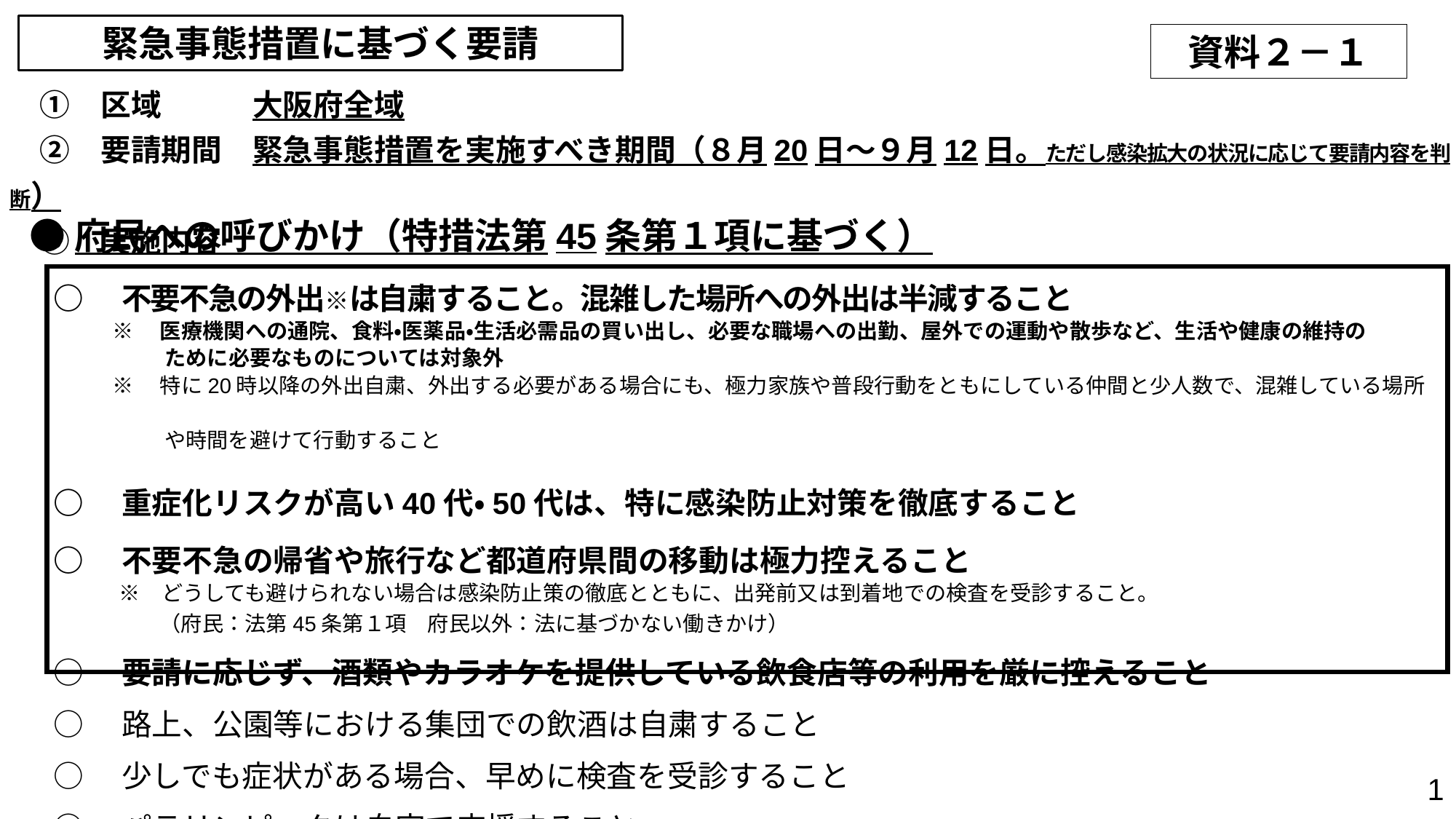

緊急事態措置に基づく要請
資料２－１
　①　区域　　　大阪府全域
　②　要請期間　緊急事態措置を実施すべき期間（８月20日～９月12日。ただし感染拡大の状況に応じて要請内容を判断）
　③　実施内容
●府民への呼びかけ（特措法第45条第１項に基づく）

○　不要不急の外出※は自粛すること。混雑した場所への外出は半減すること
            ※　医療機関への通院、食料・医薬品・生活必需品の買い出し、必要な職場への出勤、屋外での運動や散歩など、生活や健康の維持の
　　　　　 ために必要なものについては対象外
            ※　特に20時以降の外出自粛、外出する必要がある場合にも、極力家族や普段行動をともにしている仲間と少人数で、混雑している場所
　　　　　 や時間を避けて行動すること

○　重症化リスクが高い40代・50代は、特に感染防止対策を徹底すること

○　不要不急の帰省や旅行など都道府県間の移動は極力控えること
　　 ※　どうしても避けられない場合は感染防止策の徹底とともに、出発前又は到着地での検査を受診すること。
　　　　　（府民：法第45条第１項　府民以外：法に基づかない働きかけ）

○　要請に応じず、酒類やカラオケを提供している飲食店等の利用を厳に控えること

○　路上、公園等における集団での飲酒は自粛すること

○　少しでも症状がある場合、早めに検査を受診すること

○　パラリンピックは自宅で応援すること

1